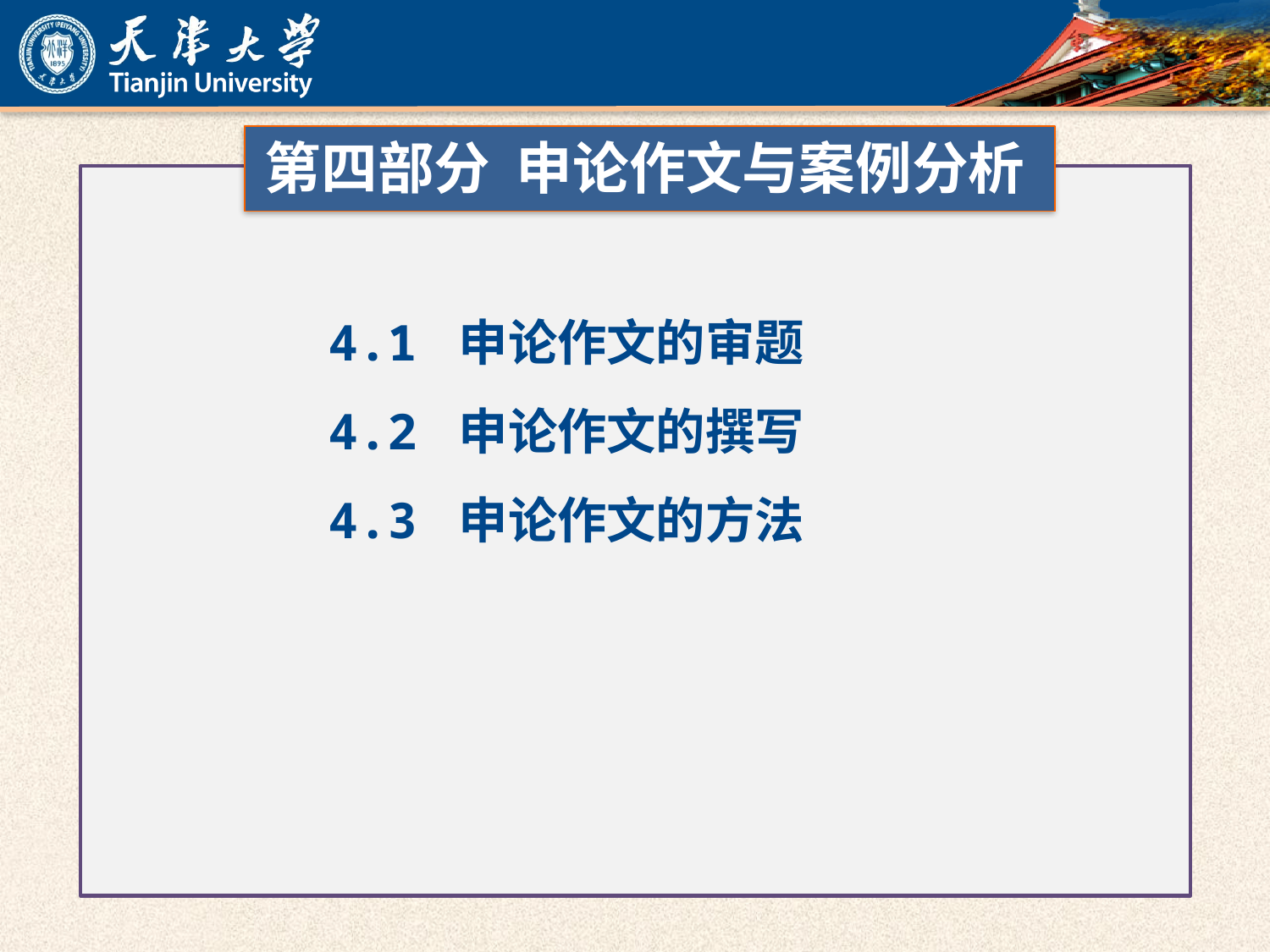

第四部分  申论作文与案例分析

4.1 申论作文的审题
4.2 申论作文的撰写
4.3 申论作文的方法